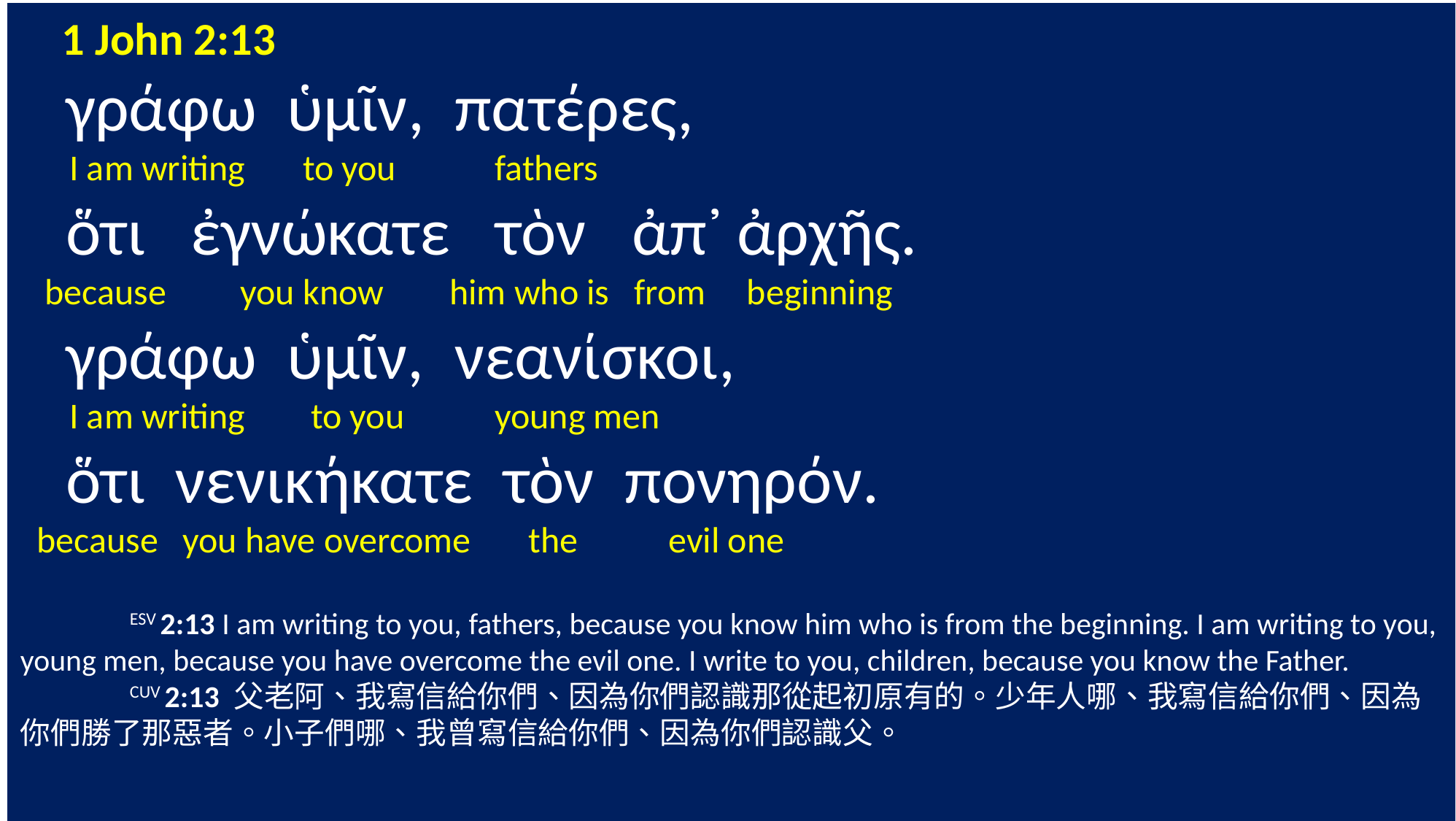

1 John 2:13
   γράφω  ὑμῖν,  πατέρες,
      I am writing       to you            fathers
   ὅτι   ἐγνώκατε   τὸν   ἀπ᾽ ἀρχῆς.
   because         you know        him who is   from     beginning
   γράφω  ὑμῖν,  νεανίσκοι,
      I am writing        to you           young men
   ὅτι  νενικήκατε  τὸν  πονηρόν.
  because   you have overcome       the           evil one

	ESV 2:13 I am writing to you, fathers, because you know him who is from the beginning. I am writing to you, young men, because you have overcome the evil one. I write to you, children, because you know the Father.
	CUV 2:13 父老阿、我寫信給你們、因為你們認識那從起初原有的。少年人哪、我寫信給你們、因為你們勝了那惡者。小子們哪、我曾寫信給你們、因為你們認識父。